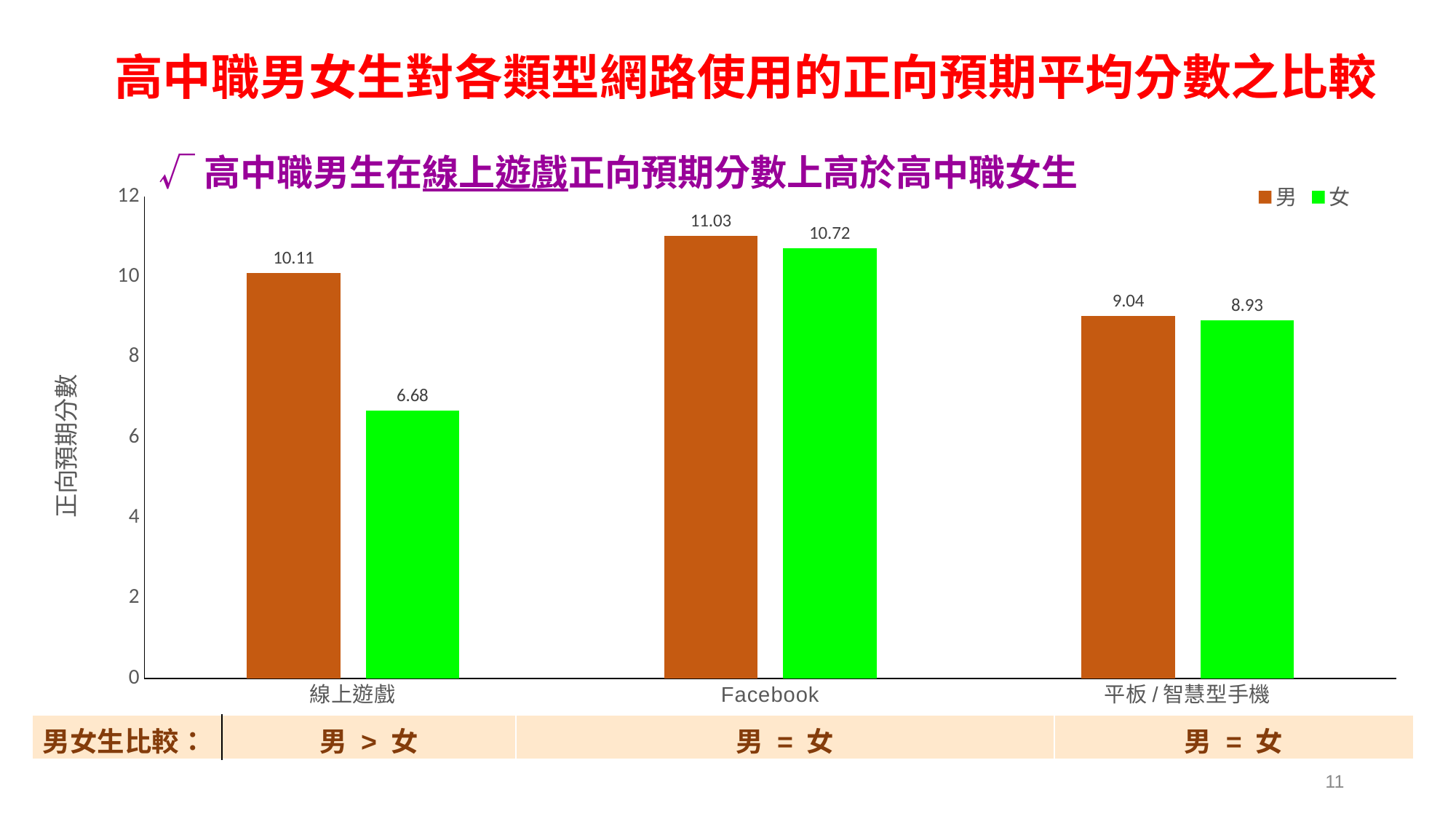

# 高中職男女生對各類型網路使用的正向預期平均分數之比較
√高中職男生在線上遊戲正向預期分數上高於高中職女生

### Chart

| Category | 男 | 女 |
|---|---|---|
| 線上遊戲 | 10.11 | 6.68 |
| Facebook | 11.03 | 10.72 |
| 平板/智慧型手機 | 9.04 | 8.93 |
| 男女生比較： | 男 > 女 | 男 = 女 | 男 = 女 |
| --- | --- | --- | --- |
11